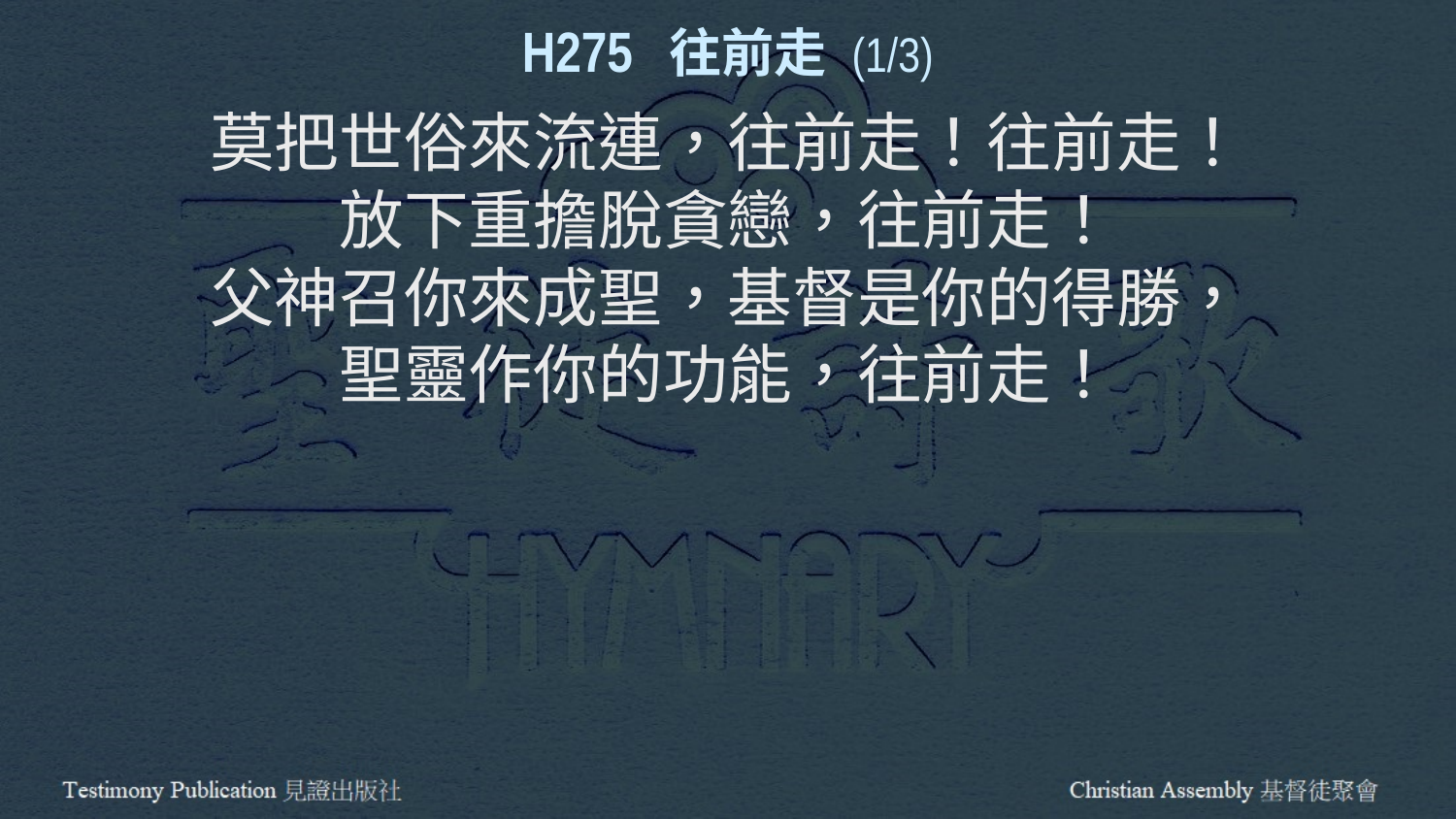

H275  往前走 (1/3)
莫把世俗來流連，往前走！往前走！
放下重擔脫貪戀，往前走！
父神召你來成聖，基督是你的得勝，
聖靈作你的功能，往前走！